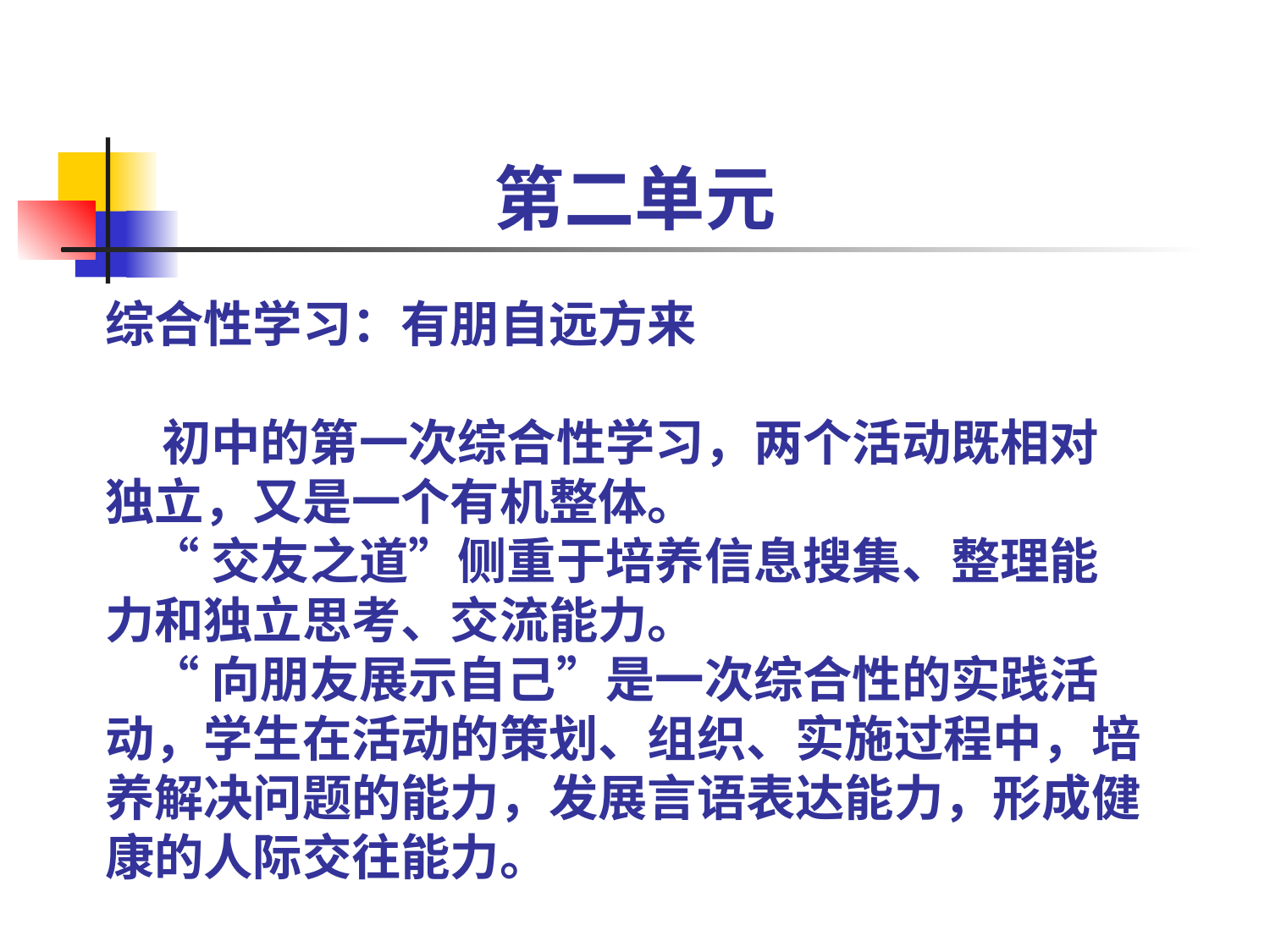

# 第二单元
综合性学习：有朋自远方来

    初中的第一次综合性学习，两个活动既相对独立，又是一个有机整体。
    “交友之道”侧重于培养信息搜集、整理能力和独立思考、交流能力。
    “向朋友展示自己”是一次综合性的实践活动，学生在活动的策划、组织、实施过程中，培养解决问题的能力，发展言语表达能力，形成健康的人际交往能力。